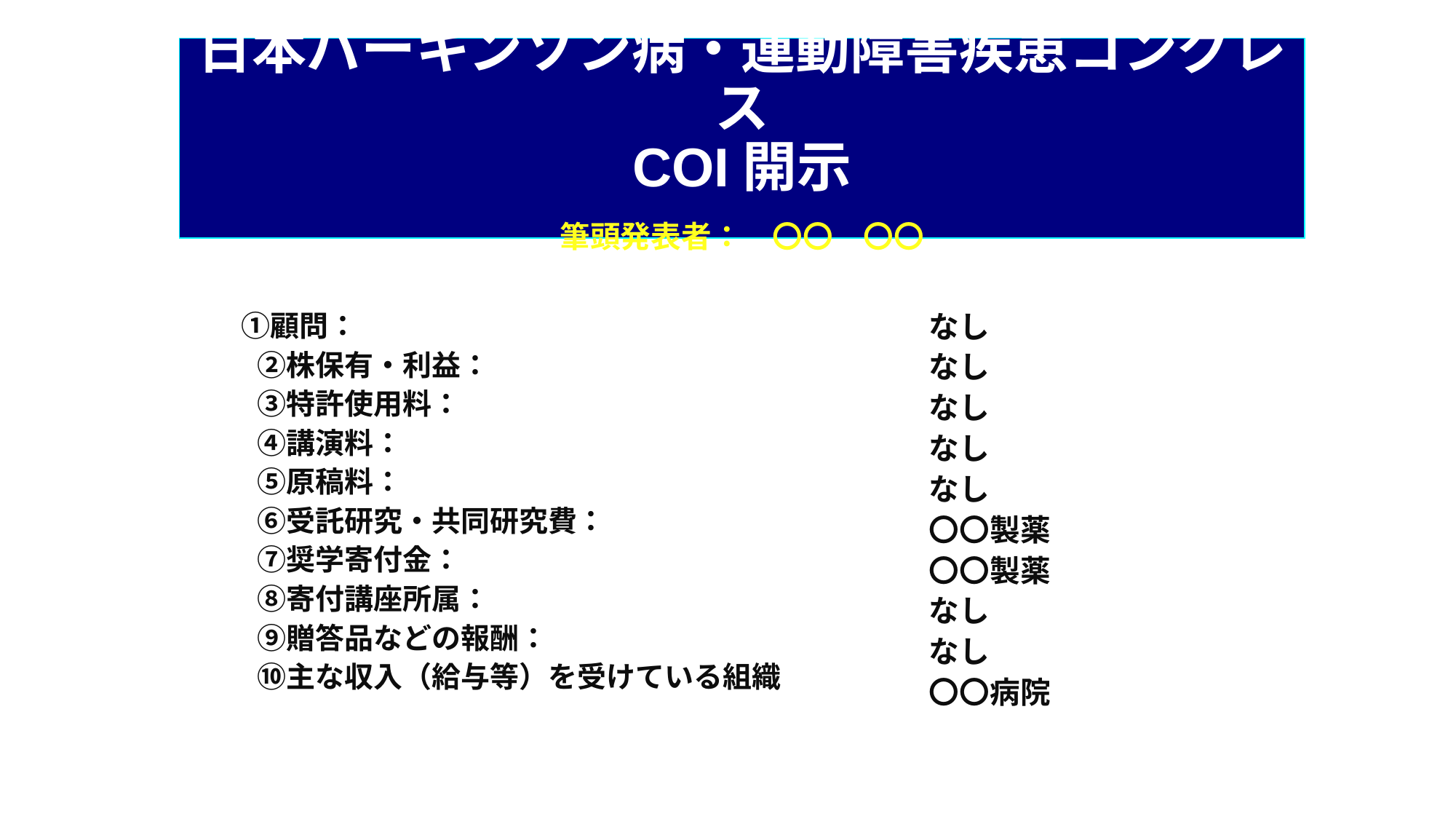

# 日本パーキンソン病・運動障害疾患コングレス COI開示 　 筆頭発表者：　〇〇　〇〇
　  ①顧問：
　　②株保有・利益：
　　③特許使用料：
　　④講演料：
　　⑤原稿料：
　　⑥受託研究・共同研究費：
　　⑦奨学寄付金：
　　⑧寄付講座所属：
　　⑨贈答品などの報酬：
　　⑩主な収入（給与等）を受けている組織
なし
なし
なし
なし
なし
〇〇製薬
〇〇製薬
なし
なし
〇〇病院